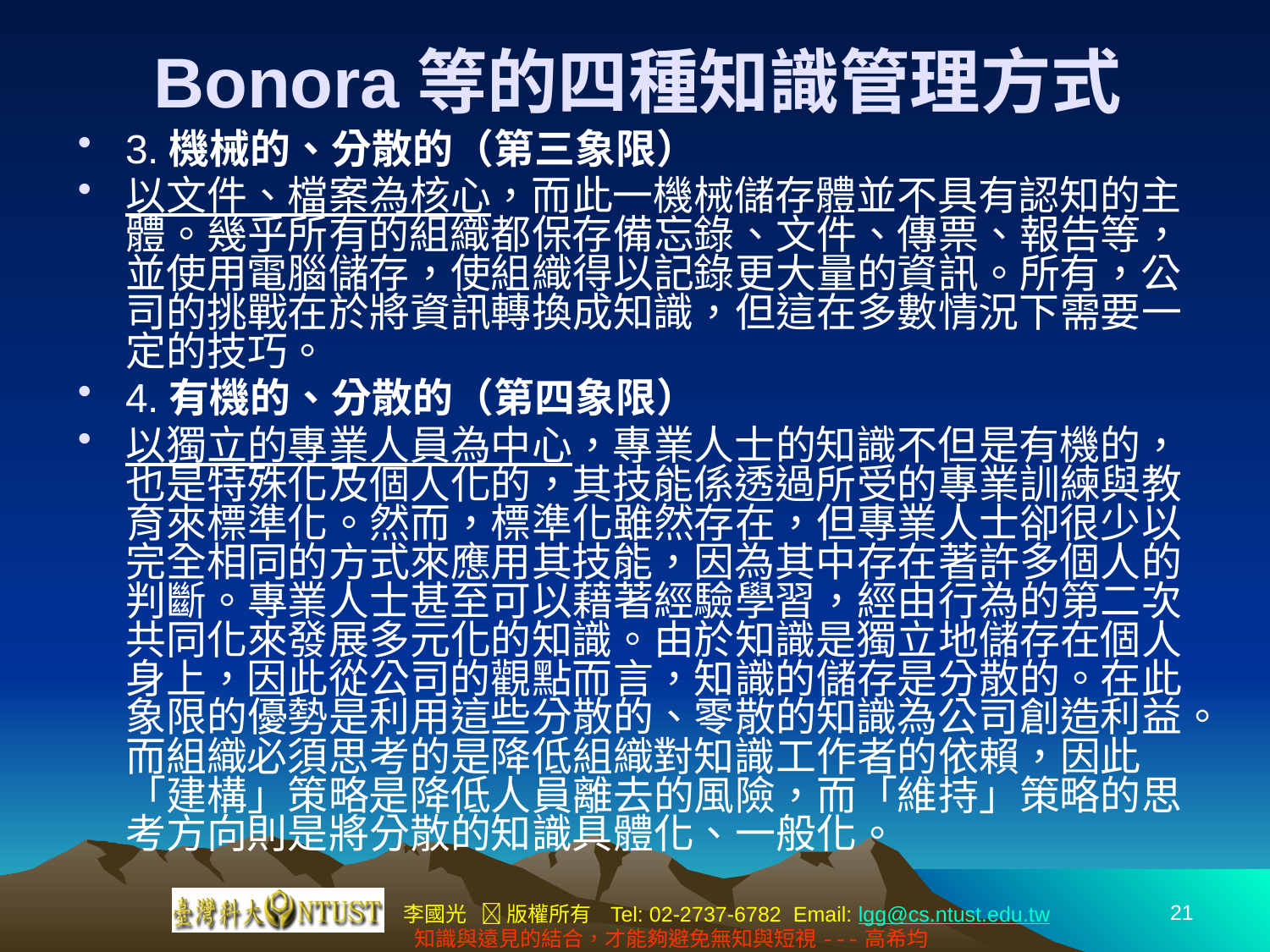

# Bonora等的四種知識管理方式
3.機械的、分散的（第三象限）
以文件、檔案為核心，而此一機械儲存體並不具有認知的主體。幾乎所有的組織都保存備忘錄、文件、傳票、報告等，並使用電腦儲存，使組織得以記錄更大量的資訊。所有，公司的挑戰在於將資訊轉換成知識，但這在多數情況下需要一定的技巧。
4.有機的、分散的（第四象限）
以獨立的專業人員為中心，專業人士的知識不但是有機的，也是特殊化及個人化的，其技能係透過所受的專業訓練與教育來標準化。然而，標準化雖然存在，但專業人士卻很少以完全相同的方式來應用其技能，因為其中存在著許多個人的判斷。專業人士甚至可以藉著經驗學習，經由行為的第二次共同化來發展多元化的知識。由於知識是獨立地儲存在個人身上，因此從公司的觀點而言，知識的儲存是分散的。在此象限的優勢是利用這些分散的、零散的知識為公司創造利益。而組織必須思考的是降低組織對知識工作者的依賴，因此「建構」策略是降低人員離去的風險，而「維持」策略的思考方向則是將分散的知識具體化、一般化。
21